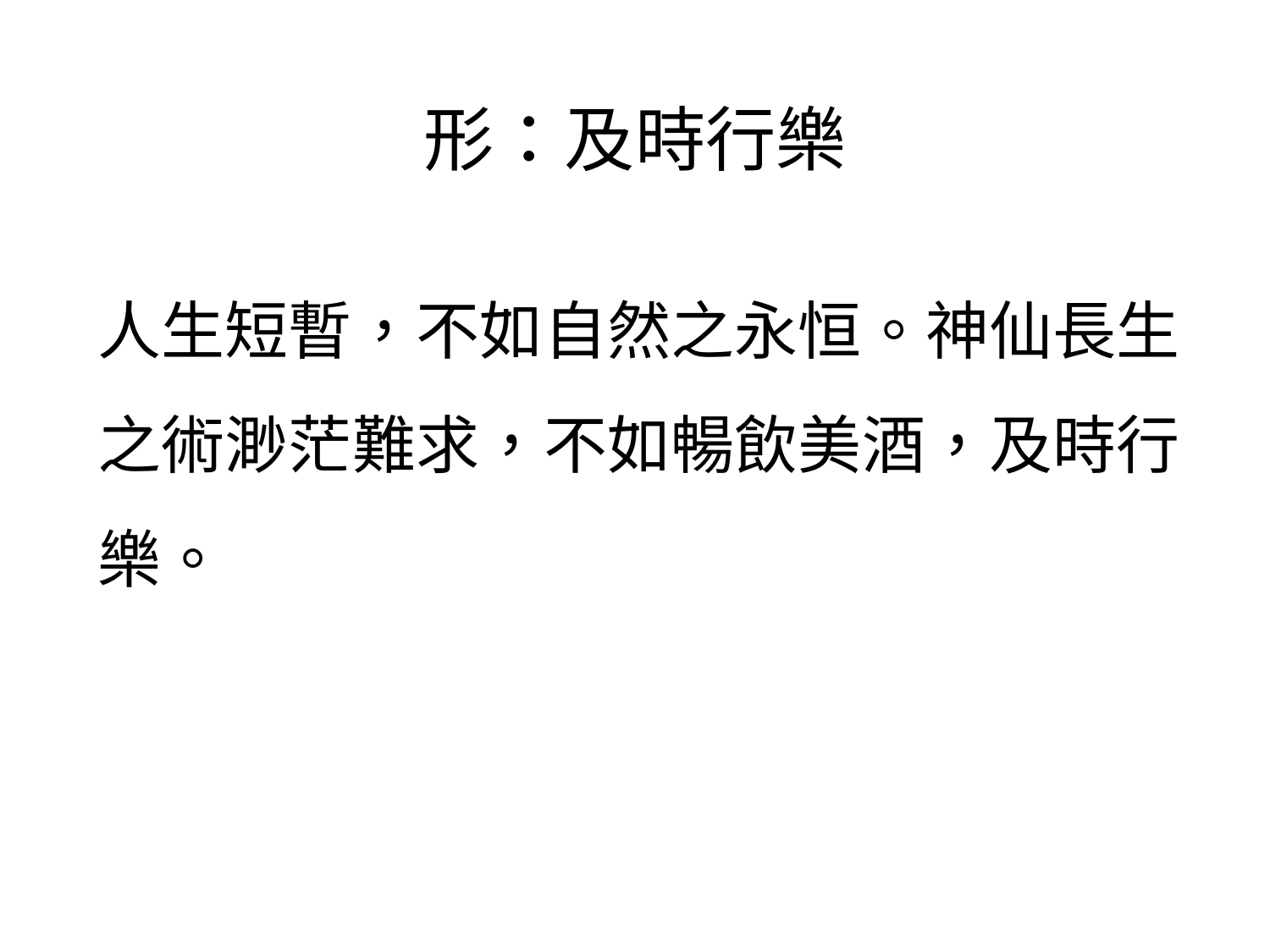

# 形：及時行樂
人生短暫，不如自然之永恒。神仙長生之術渺茫難求，不如暢飲美酒，及時行樂。